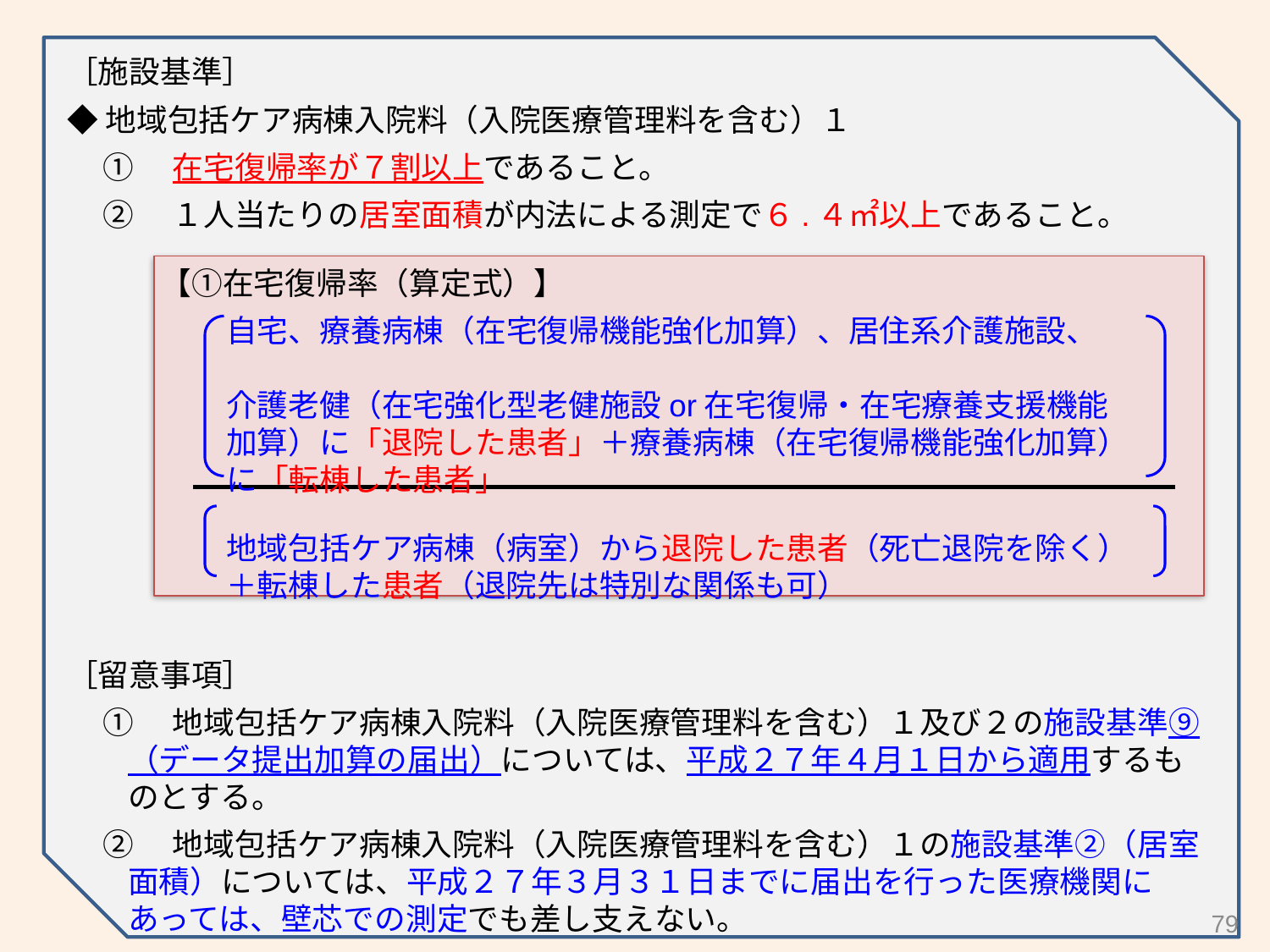

［施設基準］
◆地域包括ケア病棟入院料（入院医療管理料を含む）１
①　在宅復帰率が７割以上であること。
②　１人当たりの居室面積が内法による測定で６.４㎡以上であること。
　　　【①在宅復帰率（算定式）】
自宅、療養病棟（在宅復帰機能強化加算）、居住系介護施設、　　　　
介護老健（在宅強化型老健施設or在宅復帰・在宅療養支援機能
加算）に「退院した患者」＋療養病棟（在宅復帰機能強化加算）
に「転棟した患者」
地域包括ケア病棟（病室）から退院した患者（死亡退院を除く）
＋転棟した患者（退院先は特別な関係も可）
［留意事項］
①　地域包括ケア病棟入院料（入院医療管理料を含む）１及び２の施設基準⑨（データ提出加算の届出）については、平成２７年４月１日から適用するものとする。
②　地域包括ケア病棟入院料（入院医療管理料を含む）１の施設基準②（居室面積）については、平成２７年３月３１日までに届出を行った医療機関にあっては、壁芯での測定でも差し支えない。

79